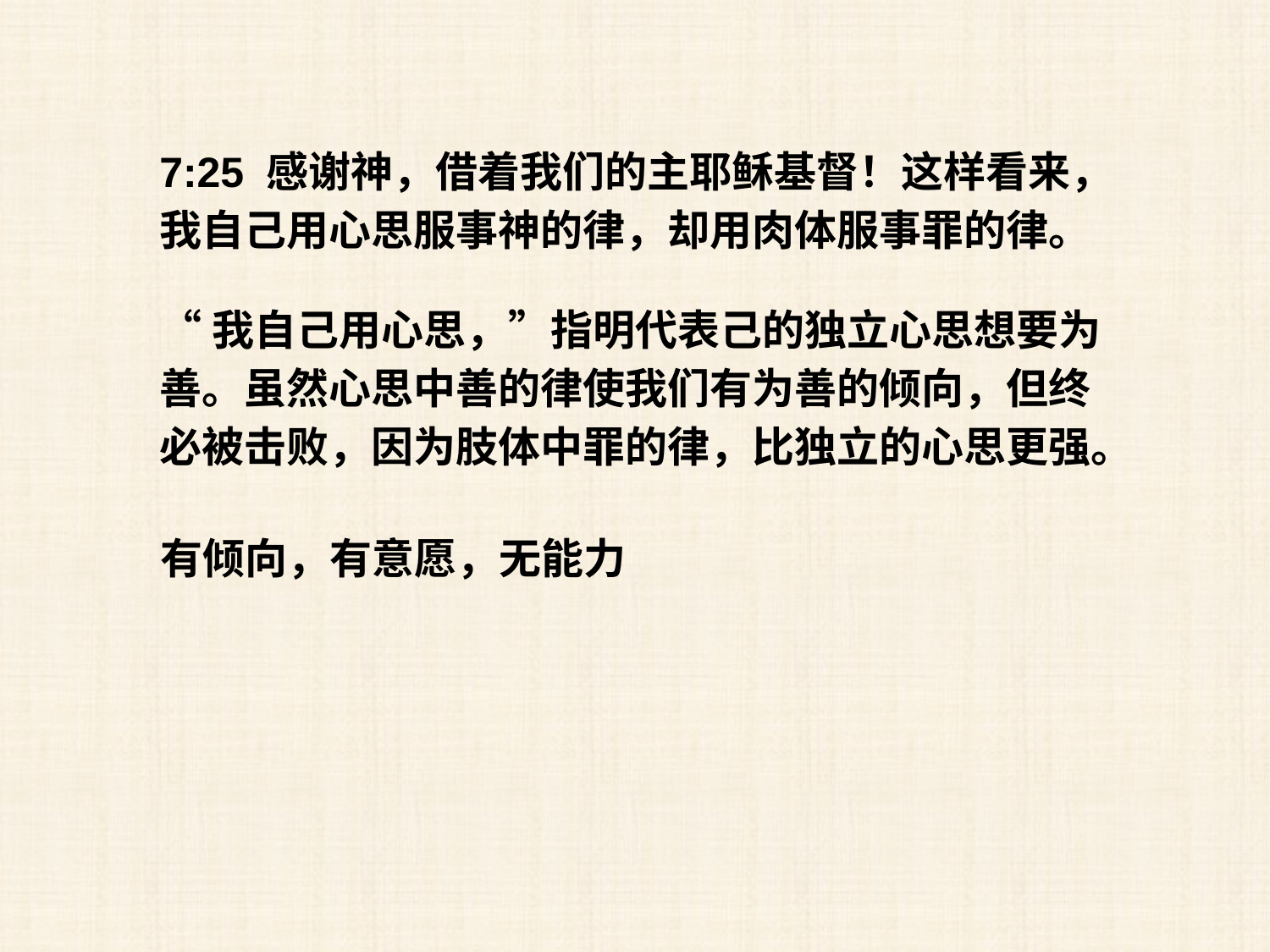

7:25 感谢神，借着我们的主耶稣基督！这样看来，我自己用心思服事神的律，却用肉体服事罪的律。
“我自己用心思，”指明代表己的独立心思想要为善。虽然心思中善的律使我们有为善的倾向，但终必被击败，因为肢体中罪的律，比独立的心思更强。
有倾向，有意愿，无能力